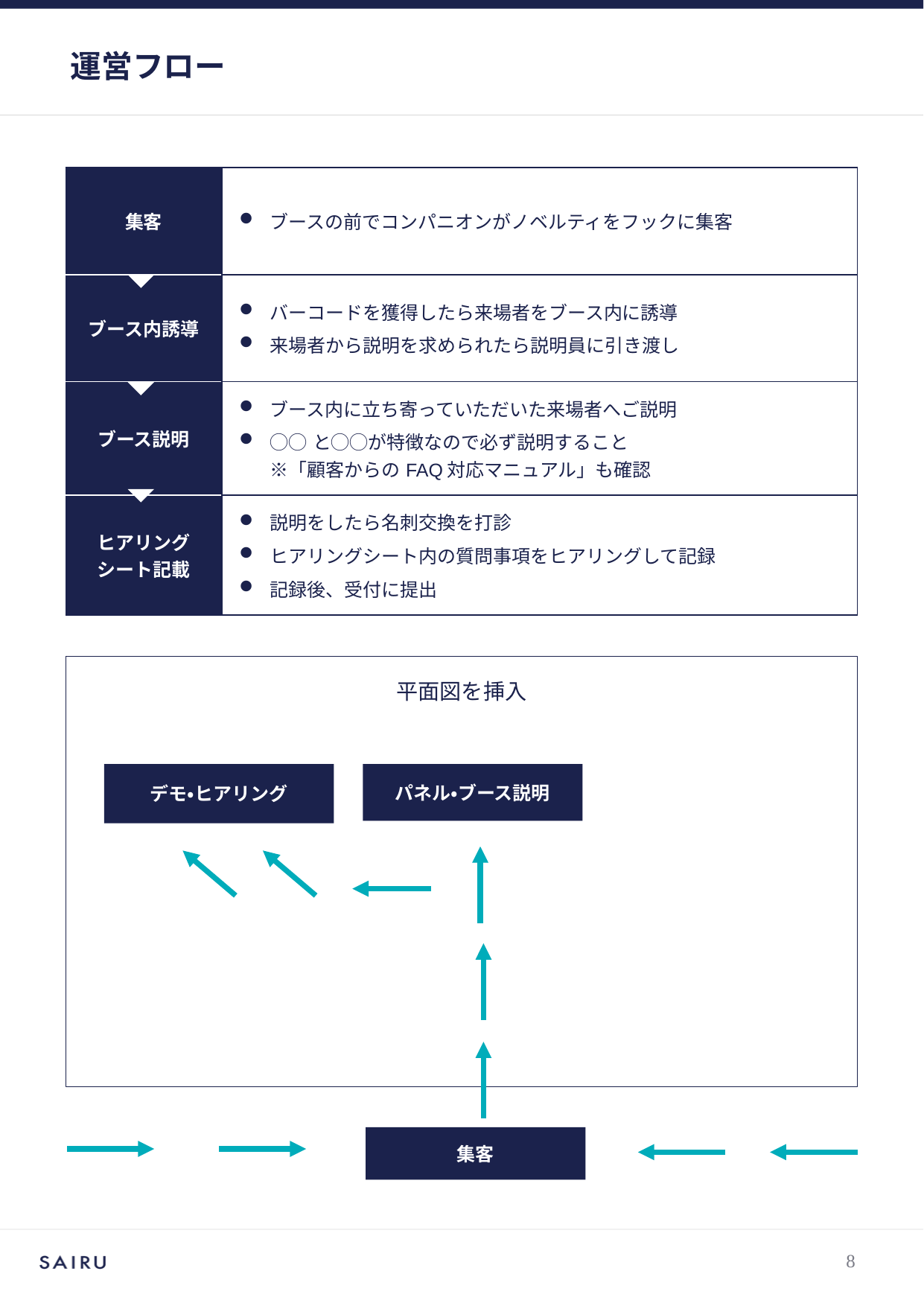

# 運営フロー
| 集客 | ブースの前でコンパニオンがノベルティをフックに集客 |
| --- | --- |
| ブース内誘導 | バーコードを獲得したら来場者をブース内に誘導 来場者から説明を求められたら説明員に引き渡し |
| ブース説明 | ブース内に立ち寄っていただいた来場者へご説明 ◯◯と◯◯が特徴なので必ず説明すること ※「顧客からのFAQ対応マニュアル」も確認 |
| ヒアリング シート記載 | 説明をしたら名刺交換を打診 ヒアリングシート内の質問事項をヒアリングして記録 記録後、受付に提出 |

平面図を挿入
デモ・ヒアリング
パネル・ブース説明
集客
8